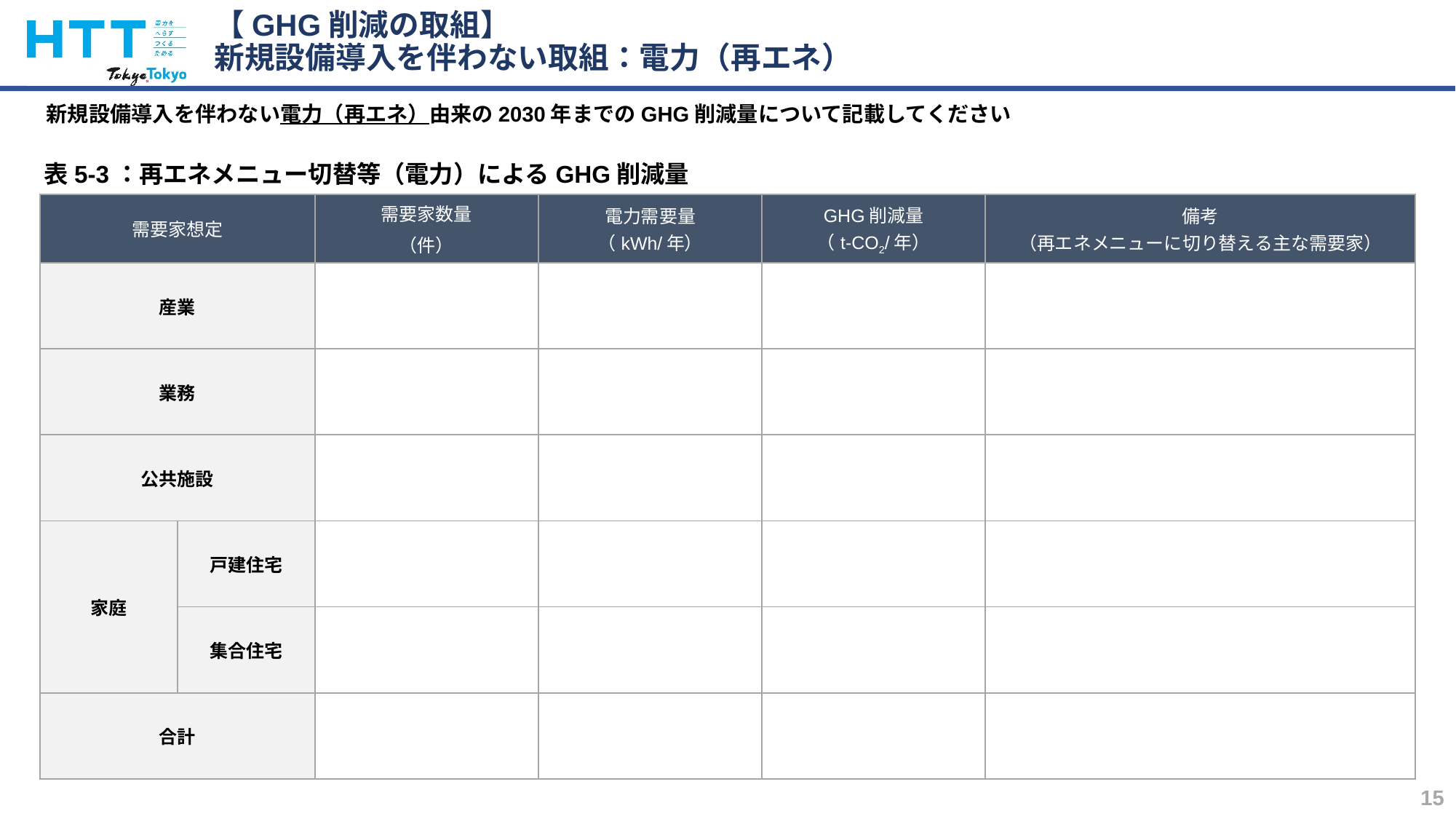

# 【GHG削減の取組】 新規設備導入を伴わない取組：電力（再エネ）
新規設備導入を伴わない電力（再エネ）由来の2030年までのGHG削減量について記載してください
表5-3：再エネメニュー切替等（電力）によるGHG削減量
| 需要家想定 |  | 需要家数量 （件） | 電力需要量 （kWh/年） | GHG削減量 （t-CO2/年） | 備考 （再エネメニューに切り替える主な需要家） |
| --- | --- | --- | --- | --- | --- |
| 産業 |  |  |  |  |  |
| 業務 |  |  |  |  |  |
| 公共施設 |  |  |  |  |  |
| 家庭 | 戸建住宅 |  |  |  |  |
|  | 集合住宅 |  |  |  |  |
| 合計 |  |  |  |  |  |
15